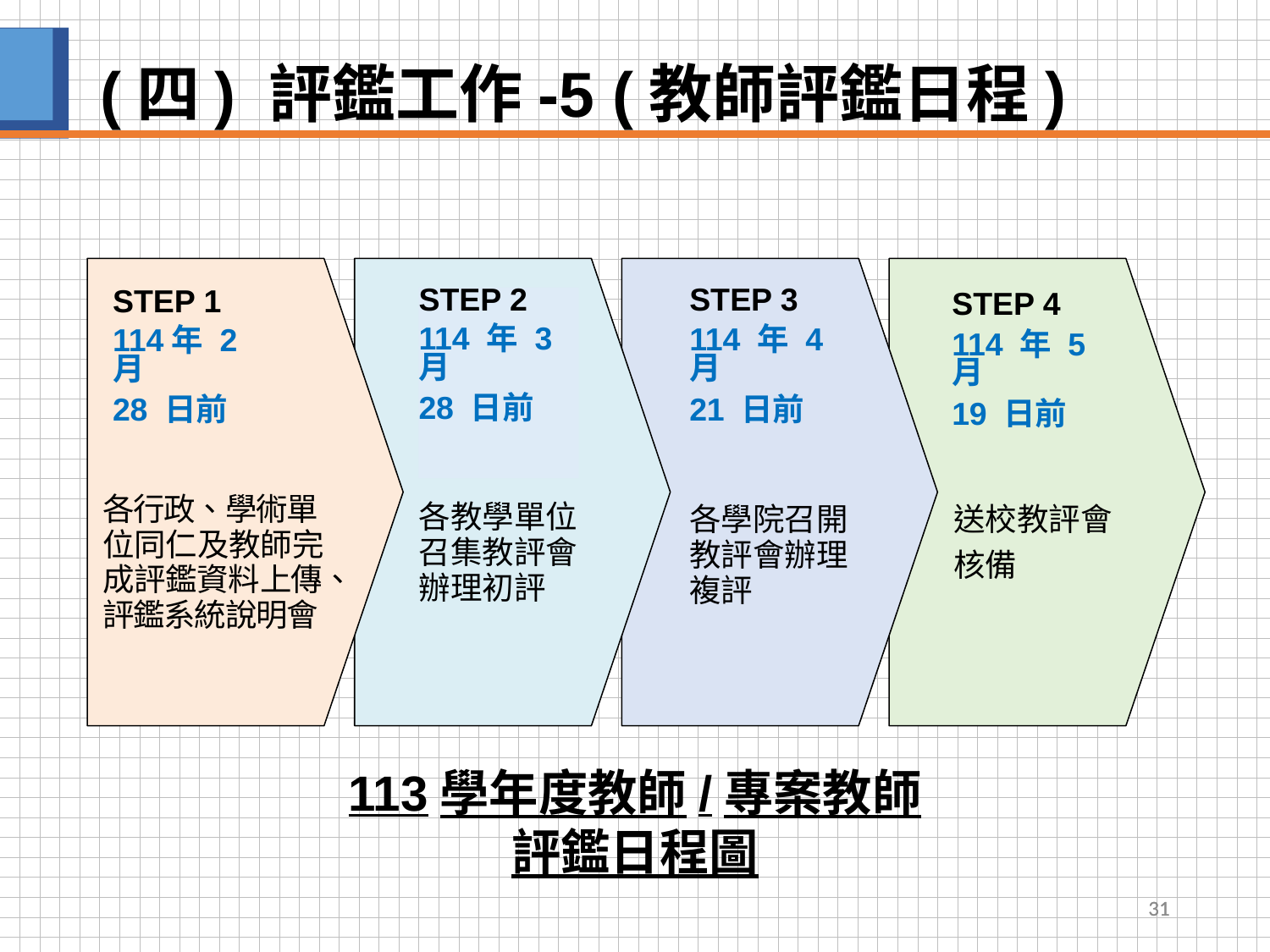

# (四) 評鑑工作-5 (教師評鑑日程)

STEP 3
114 年   4 月
21 日前
STEP 2
114 年   3 月
28 日前
STEP 1
114年   2 月
28 日前
STEP 4
114 年   5 月
19 日前
各行政、學術單
位同仁及教師完成評鑑資料上傳、評鑑系統說明會
各教學單位
召集教評會辦理初評
各學院召開
教評會辦理複評
送校教評會
核備
113學年度教師/專案教師
評鑑日程圖
31